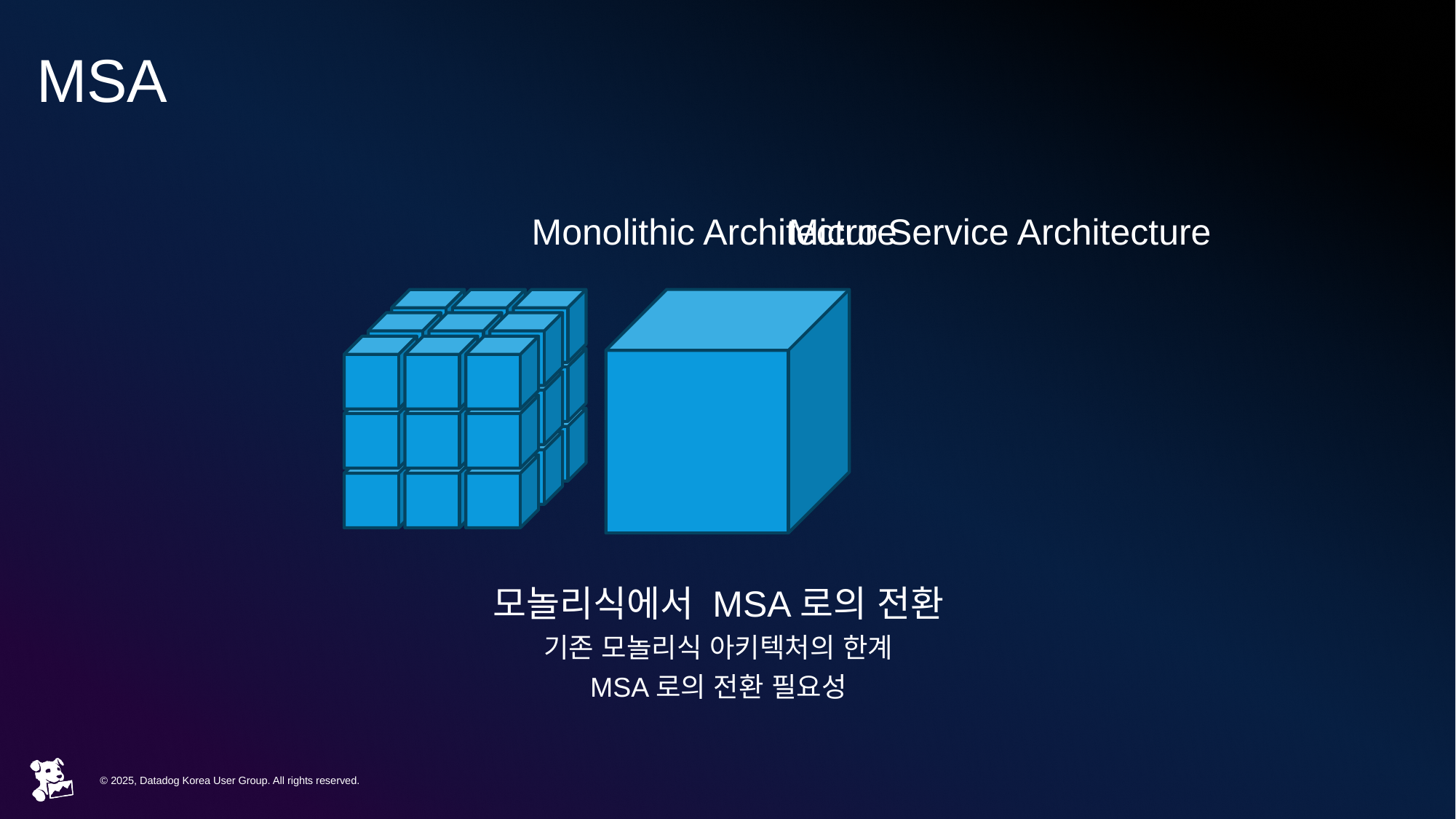

# MSA
Monolithic Architecture
Micro Service Architecture

모놀리식에서 MSA로의 전환
기존 모놀리식 아키텍처의 한계
MSA로의 전환 필요성